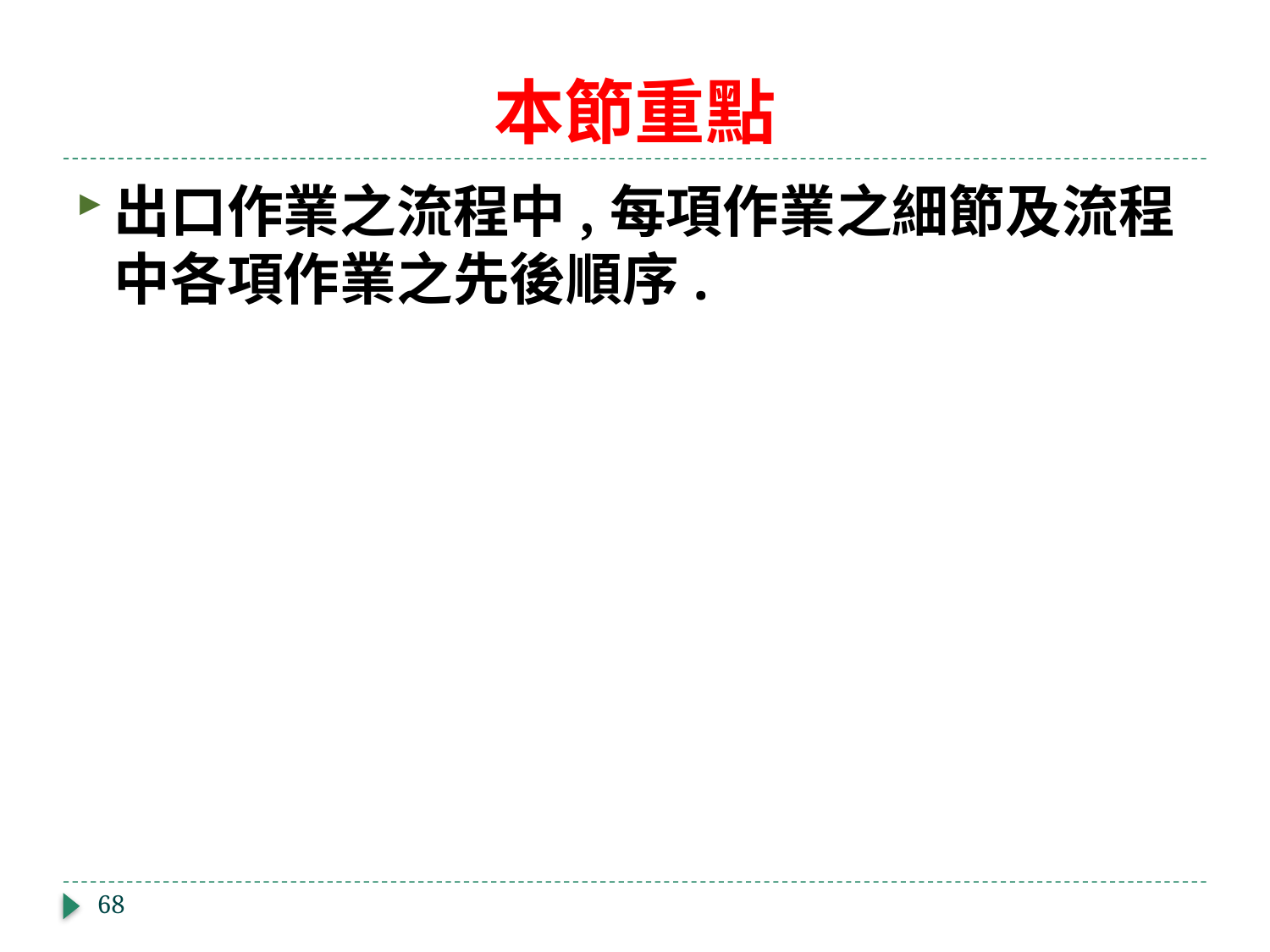

# 本節重點
出口作業之流程中,每項作業之細節及流程中各項作業之先後順序.
68